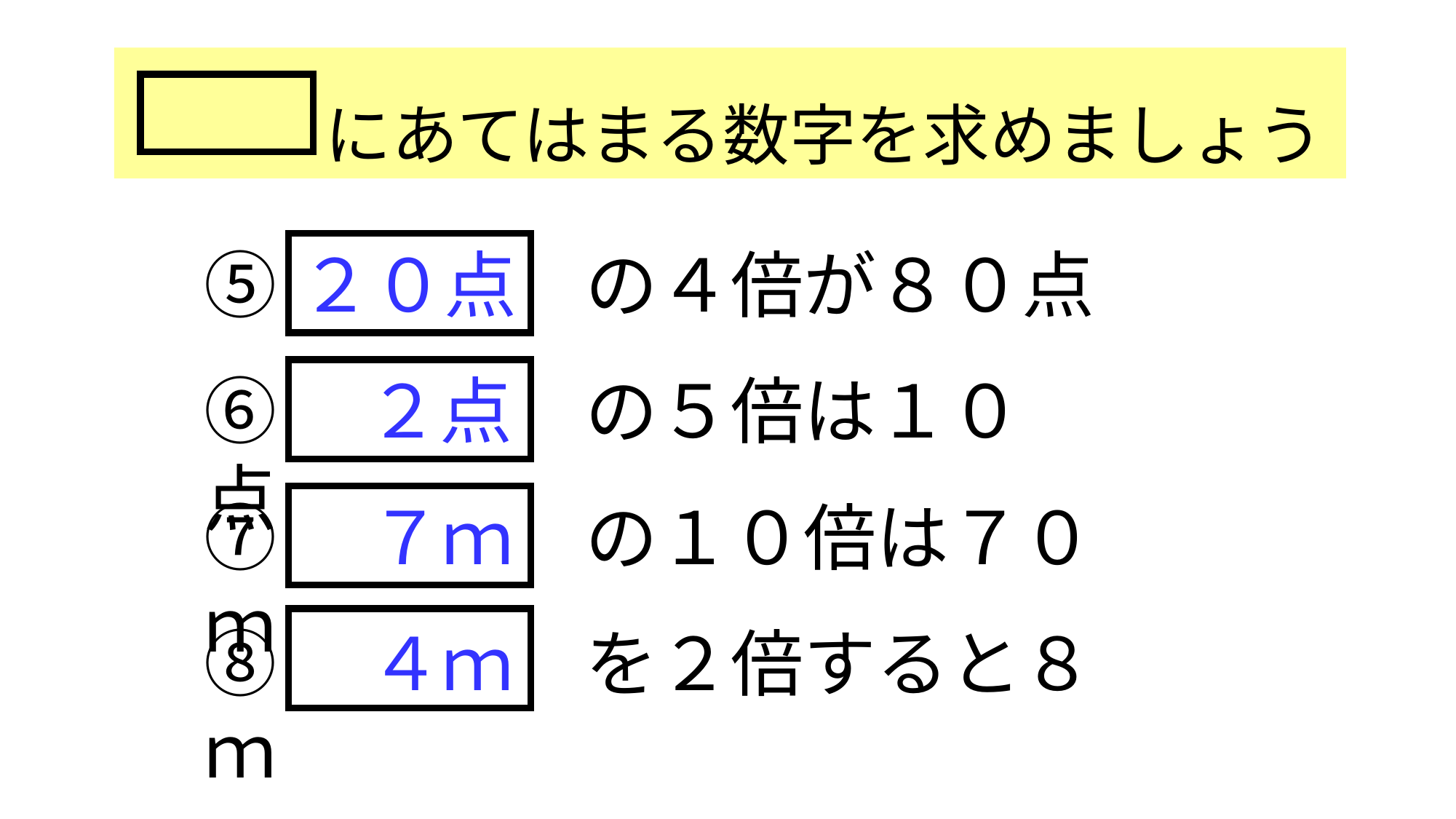

にあてはまる数字を求めましょう

⑤　　　　の４倍が８０点
２０点

⑥　　　　の５倍は１０点
２点

⑦　　　　の１０倍は７０ｍ
７ｍ

⑧　　　　を２倍すると８ｍ
４ｍ